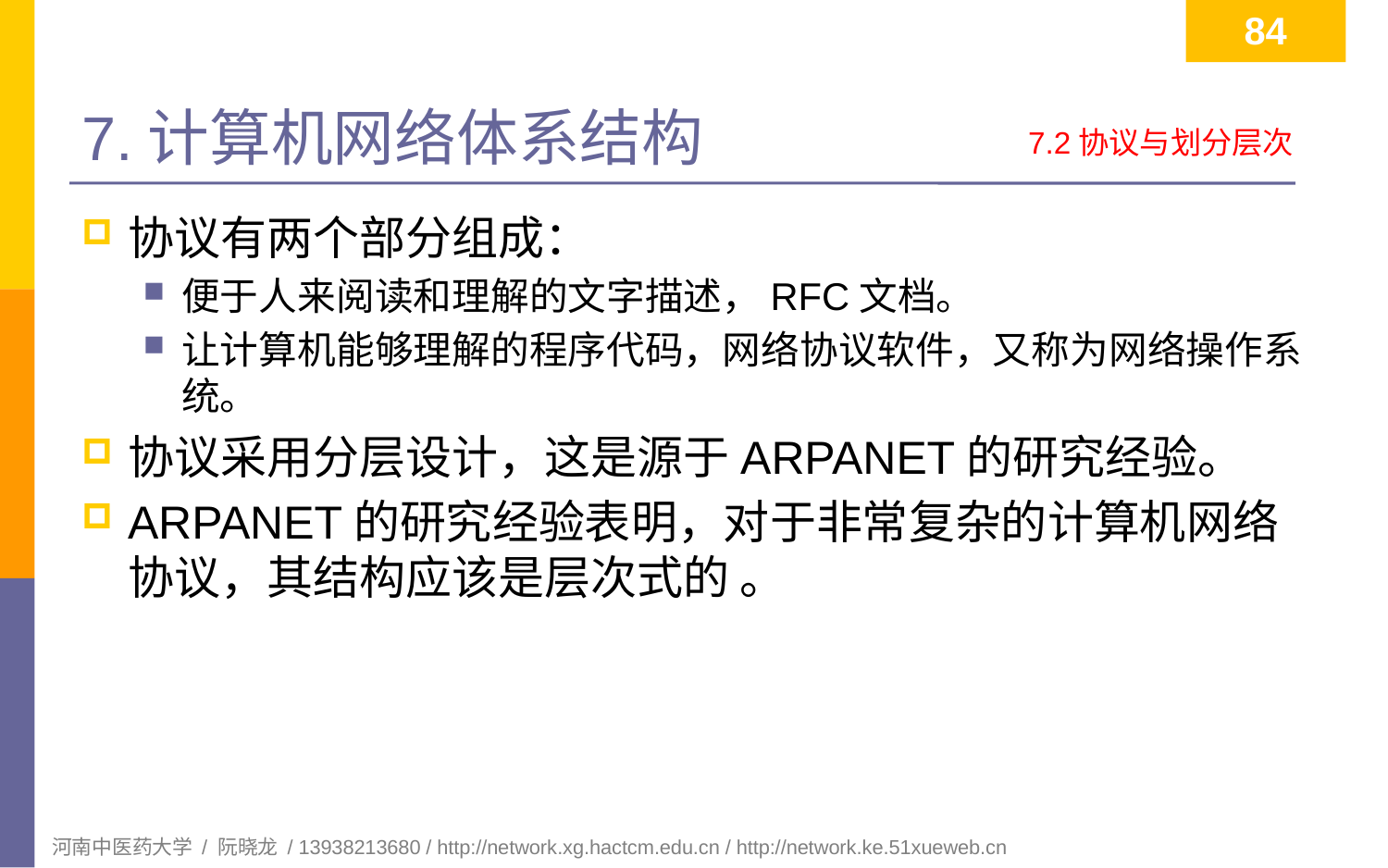

84
# 7.计算机网络体系结构
7.2协议与划分层次
协议有两个部分组成：
便于人来阅读和理解的文字描述，RFC文档。
让计算机能够理解的程序代码，网络协议软件，又称为网络操作系统。
协议采用分层设计，这是源于ARPANET的研究经验。
ARPANET的研究经验表明，对于非常复杂的计算机网络协议，其结构应该是层次式的 。